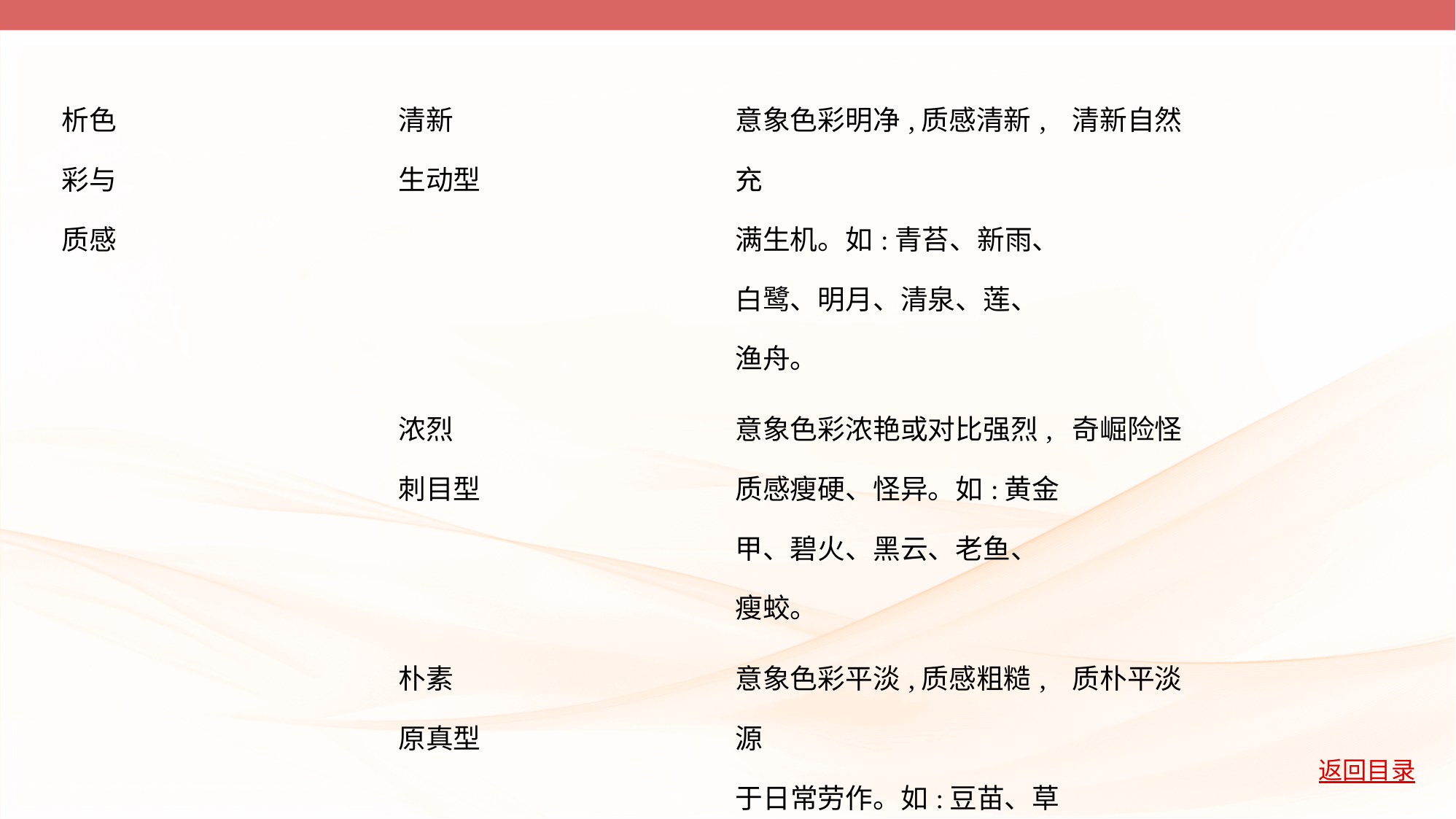

| 析色 彩与 质感 | 清新 生动型 | 意象色彩明净,质感清新,充 满生机。如:青苔、新雨、 白鹭、明月、清泉、莲、 渔舟。 | 清新自然 |
| --- | --- | --- | --- |
|  | 浓烈 刺目型 | 意象色彩浓艳或对比强烈, 质感瘦硬、怪异。如:黄金 甲、碧火、黑云、老鱼、 瘦蛟。 | 奇崛险怪 |
|  | 朴素 原真型 | 意象色彩平淡,质感粗糙,源 于日常劳作。如:豆苗、草 屋、桑麻、南山。 | 质朴平淡 |